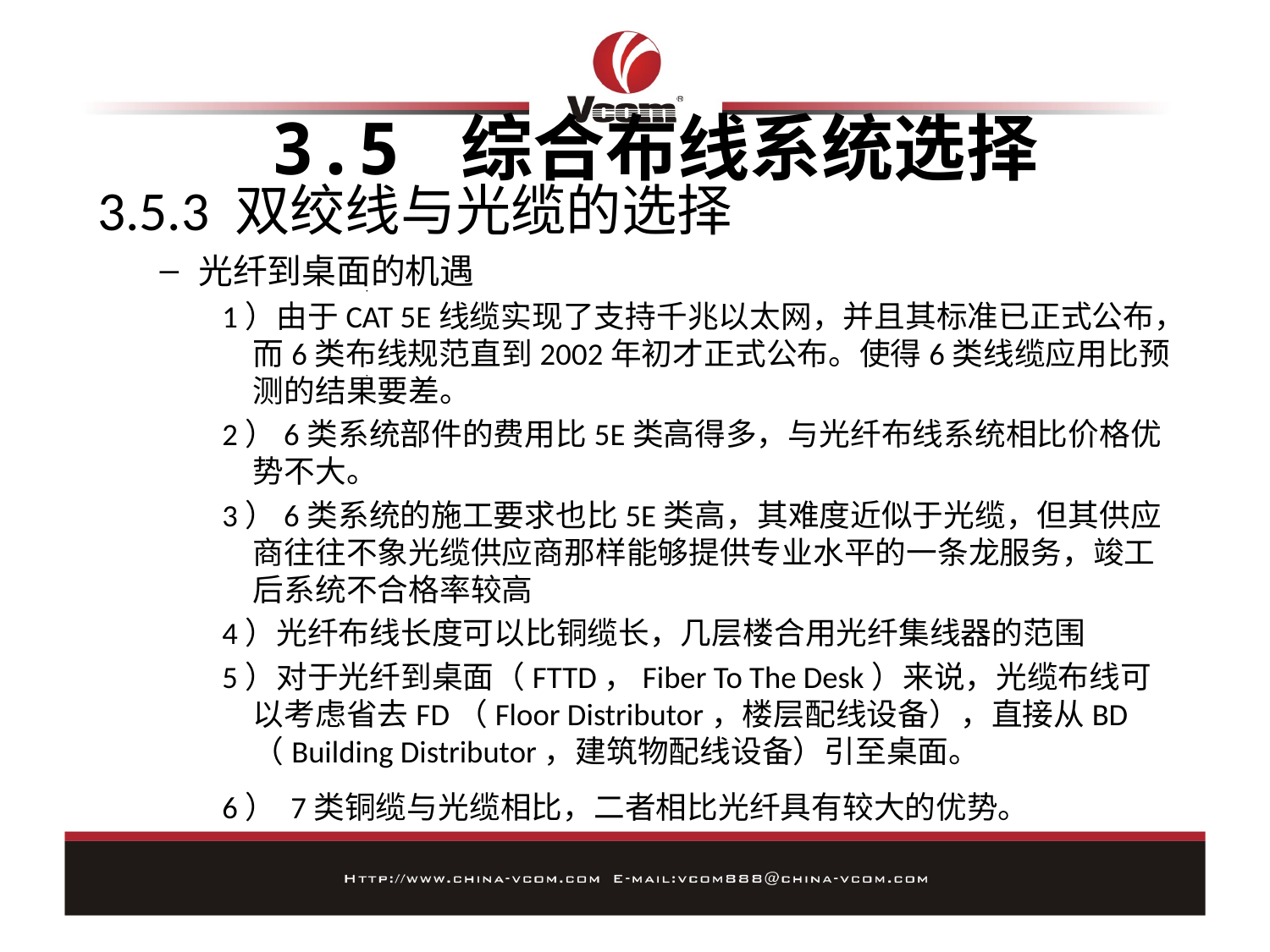

# 3.5 综合布线系统选择
3.5.3 双绞线与光缆的选择
光纤到桌面的机遇
1）由于CAT 5E线缆实现了支持千兆以太网，并且其标准已正式公布，而6类布线规范直到2002年初才正式公布。使得6类线缆应用比预测的结果要差。
2）6类系统部件的费用比5E类高得多，与光纤布线系统相比价格优势不大。
3）6类系统的施工要求也比5E类高，其难度近似于光缆，但其供应商往往不象光缆供应商那样能够提供专业水平的一条龙服务，竣工后系统不合格率较高
4）光纤布线长度可以比铜缆长，几层楼合用光纤集线器的范围
5）对于光纤到桌面（FTTD，Fiber To The Desk）来说，光缆布线可以考虑省去FD（Floor Distributor，楼层配线设备），直接从BD（Building Distributor，建筑物配线设备）引至桌面。
6） 7类铜缆与光缆相比，二者相比光纤具有较大的优势。